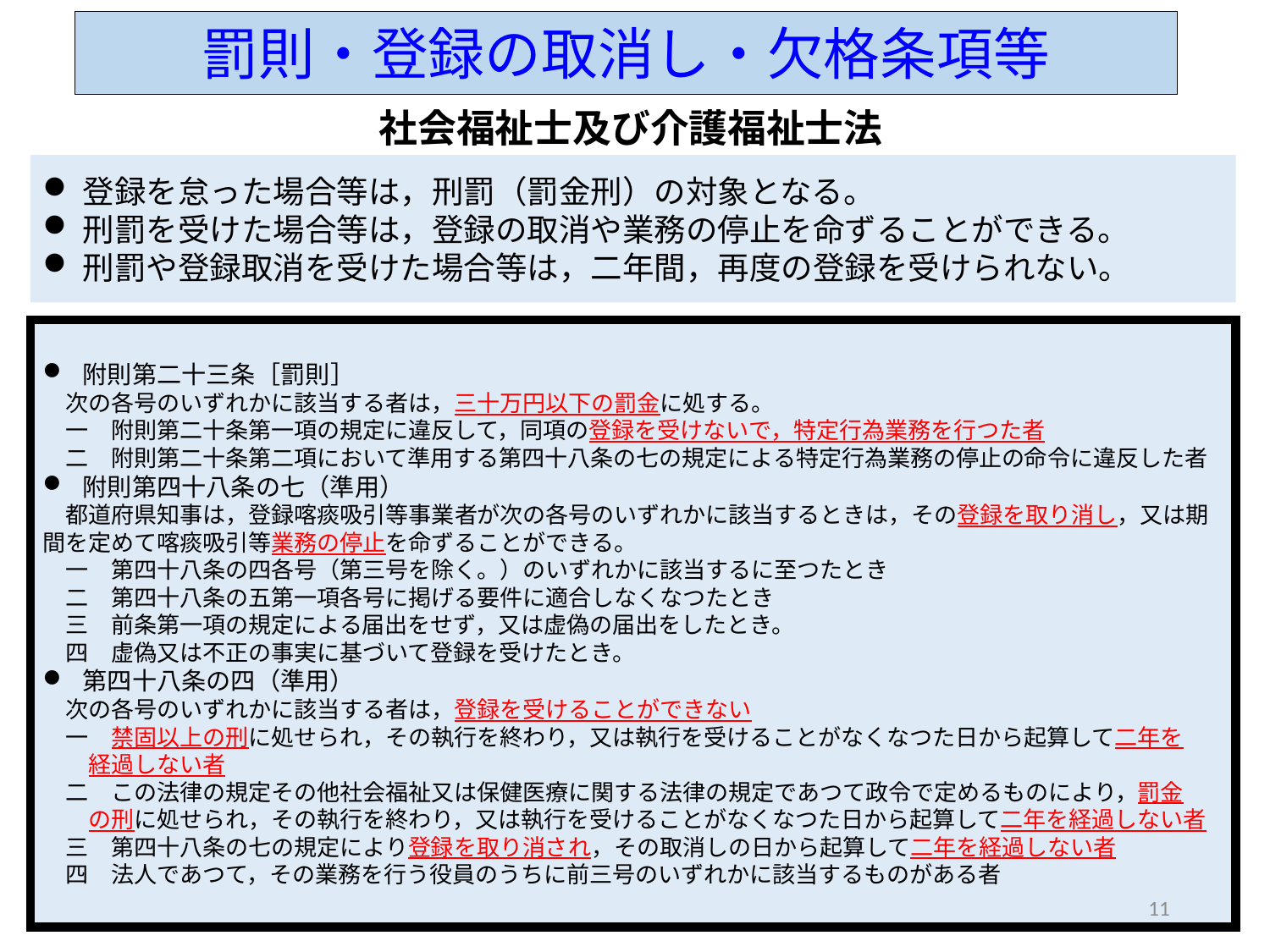

罰則・登録の取消し・欠格条項等
社会福祉士及び介護福祉士法
登録を怠った場合等は，刑罰（罰金刑）の対象となる。
刑罰を受けた場合等は，登録の取消や業務の停止を命ずることができる。
刑罰や登録取消を受けた場合等は，二年間，再度の登録を受けられない。
附則第二十三条［罰則］
　次の各号のいずれかに該当する者は，三十万円以下の罰金に処する。
　一　附則第二十条第一項の規定に違反して，同項の登録を受けないで，特定行為業務を行つた者
　二　附則第二十条第二項において準用する第四十八条の七の規定による特定行為業務の停止の命令に違反した者
附則第四十八条の七（準用）
　都道府県知事は，登録喀痰吸引等事業者が次の各号のいずれかに該当するときは，その登録を取り消し，又は期間を定めて喀痰吸引等業務の停止を命ずることができる。
　一　第四十八条の四各号（第三号を除く。）のいずれかに該当するに至つたとき
　二　第四十八条の五第一項各号に掲げる要件に適合しなくなつたとき
　三　前条第一項の規定による届出をせず，又は虚偽の届出をしたとき。
　四　虚偽又は不正の事実に基づいて登録を受けたとき。
第四十八条の四（準用）
　次の各号のいずれかに該当する者は，登録を受けることができない
　一　禁固以上の刑に処せられ，その執行を終わり，又は執行を受けることがなくなつた日から起算して二年を
　　経過しない者
　二　この法律の規定その他社会福祉又は保健医療に関する法律の規定であつて政令で定めるものにより，罰金
　　の刑に処せられ，その執行を終わり，又は執行を受けることがなくなつた日から起算して二年を経過しない者
　三　第四十八条の七の規定により登録を取り消され，その取消しの日から起算して二年を経過しない者
　四　法人であつて，その業務を行う役員のうちに前三号のいずれかに該当するものがある者
11